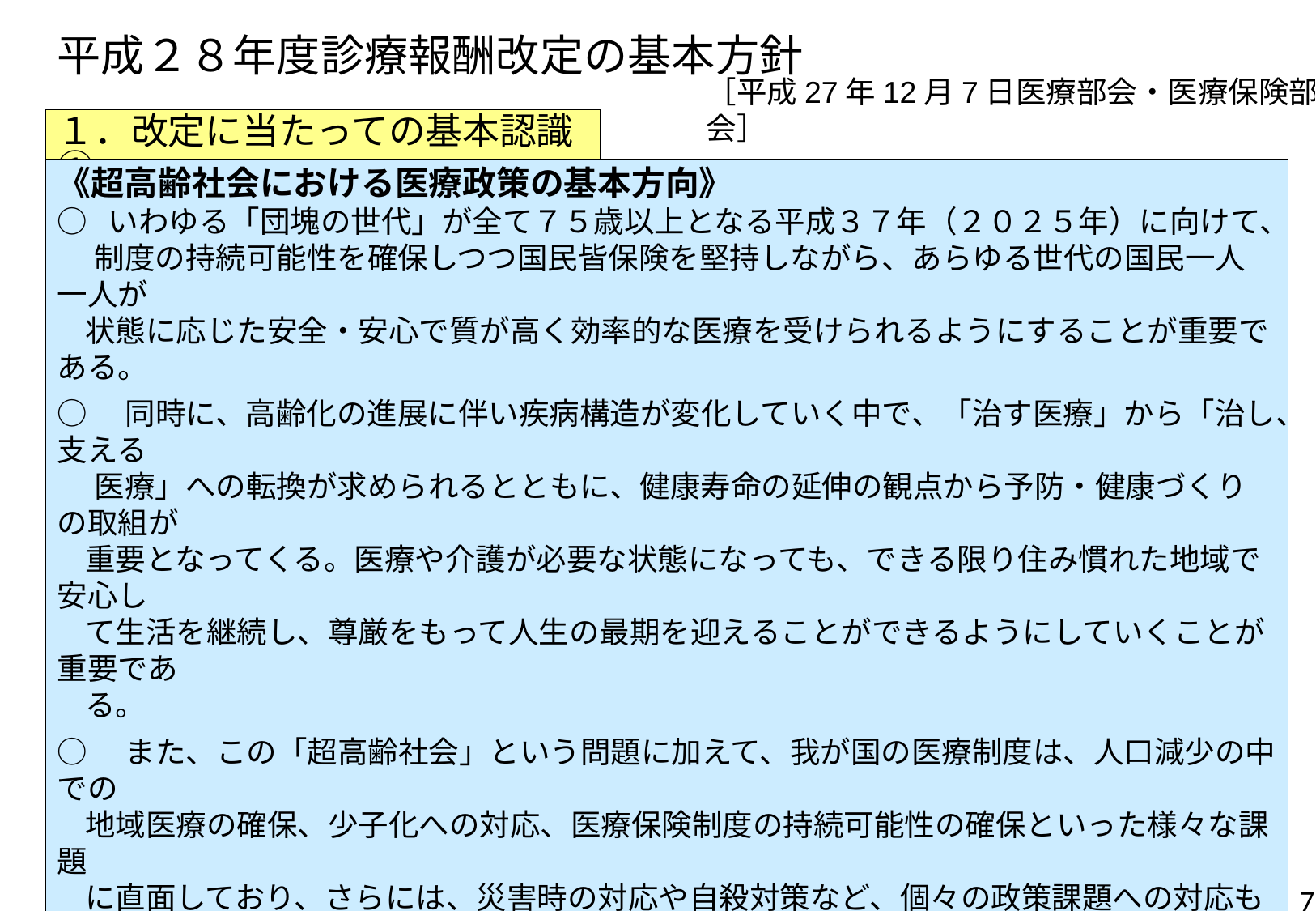

# 平成２８年度診療報酬改定の基本方針
［平成27年12月7日医療部会・医療保険部会］
１．改定に当たっての基本認識①
《超高齢社会における医療政策の基本方向》
○  いわゆる「団塊の世代」が全て７５歳以上となる平成３７年（２０２５年）に向けて、
　 制度の持続可能性を確保しつつ国民皆保険を堅持しながら、あらゆる世代の国民一人一人が
   状態に応じた安全・安心で質が高く効率的な医療を受けられるようにすることが重要である。
○　同時に、高齢化の進展に伴い疾病構造が変化していく中で、「治す医療」から「治し、支える
　 医療」への転換が求められるとともに、健康寿命の延伸の観点から予防・健康づくりの取組が
   重要となってくる。医療や介護が必要な状態になっても、できる限り住み慣れた地域で安心し
   て生活を継続し、尊厳をもって人生の最期を迎えることができるようにしていくことが重要であ
   る。
○　また、この「超高齢社会」という問題に加えて、我が国の医療制度は、人口減少の中での
   地域医療の確保、少子化への対応、医療保険制度の持続可能性の確保といった様々な課題
   に直面しており、さらには、災害時の対応や自殺対策など、個々の政策課題への対応も求めら
   れている。こうした多面的な問題に対応するためには、地域の実情も考慮しつつ、平成２６年
   度に設置された地域医療介護総合確保基金をはじめ、診療報酬、予防・健康づくり、更には
   介護保険制度も含め、それぞれの政策ツールの特性・限界等を踏まえた総合的な政策の構築
   が不可欠である。
○　さらに、２０３５年に向けて保健医療の価値を高めるための目標を掲げた「保健医療２０３５」
   も踏まえ、「患者にとっての価値」を考慮した報酬体系を目指していくことが必要である。
7